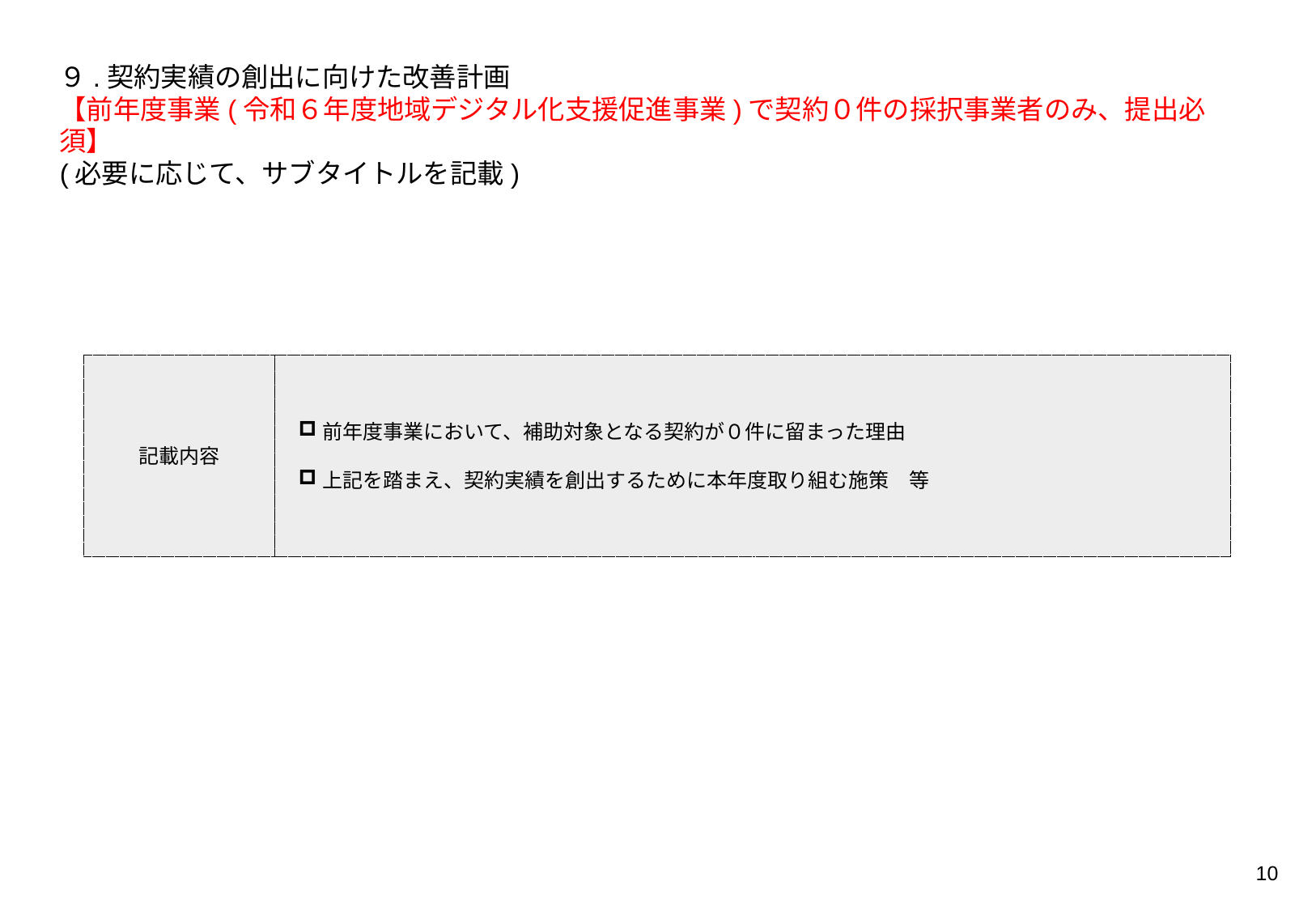

９.契約実績の創出に向けた改善計画
【前年度事業(令和６年度地域デジタル化支援促進事業)で契約０件の採択事業者のみ、提出必須】
(必要に応じて、サブタイトルを記載)
記載内容
前年度事業において、補助対象となる契約が０件に留まった理由

上記を踏まえ、契約実績を創出するために本年度取り組む施策　等
10